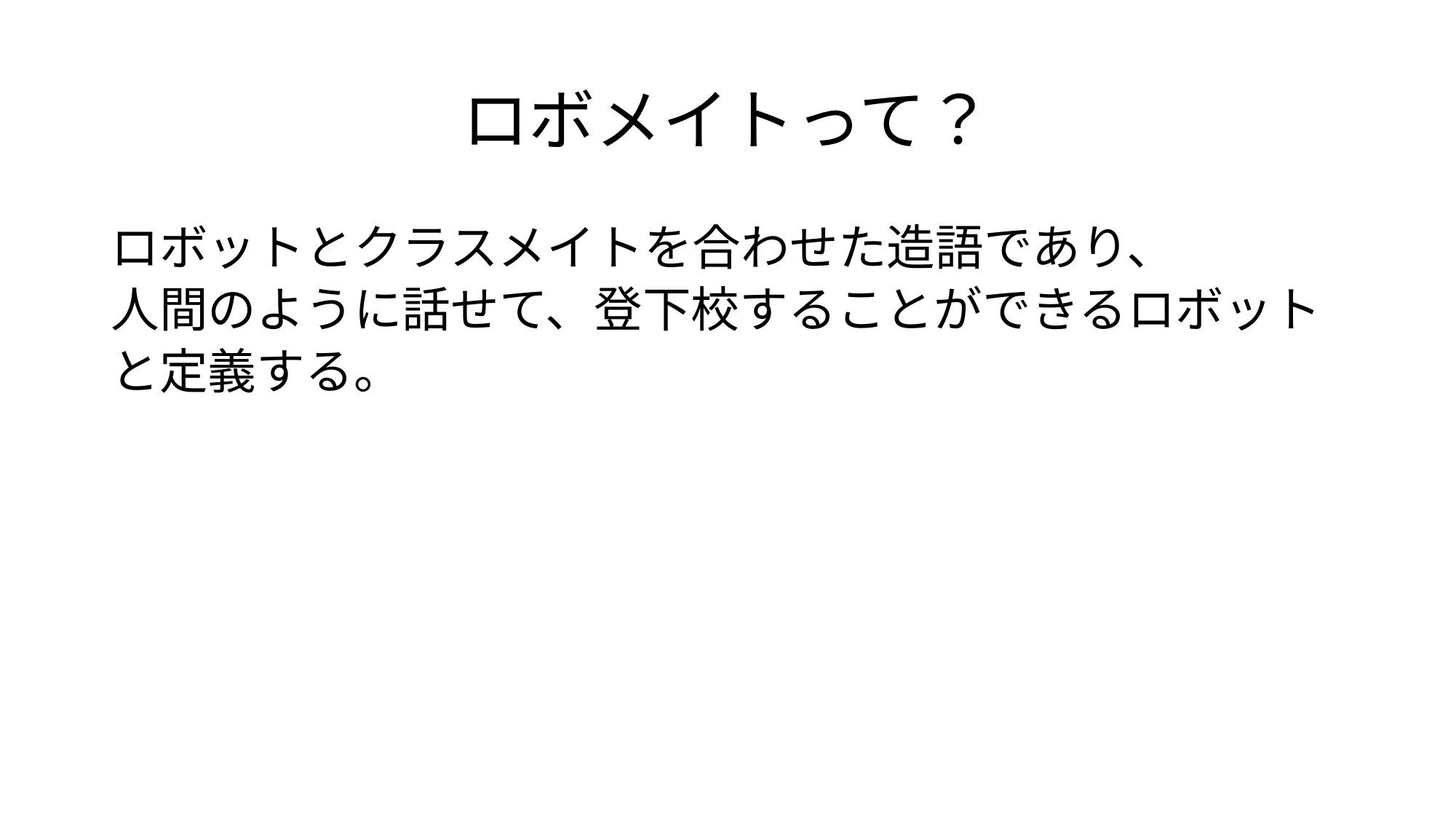

# ロボメイトって？
ロボットとクラスメイトを合わせた造語であり、
人間のように話せて、登下校することができるロボット
と定義する。